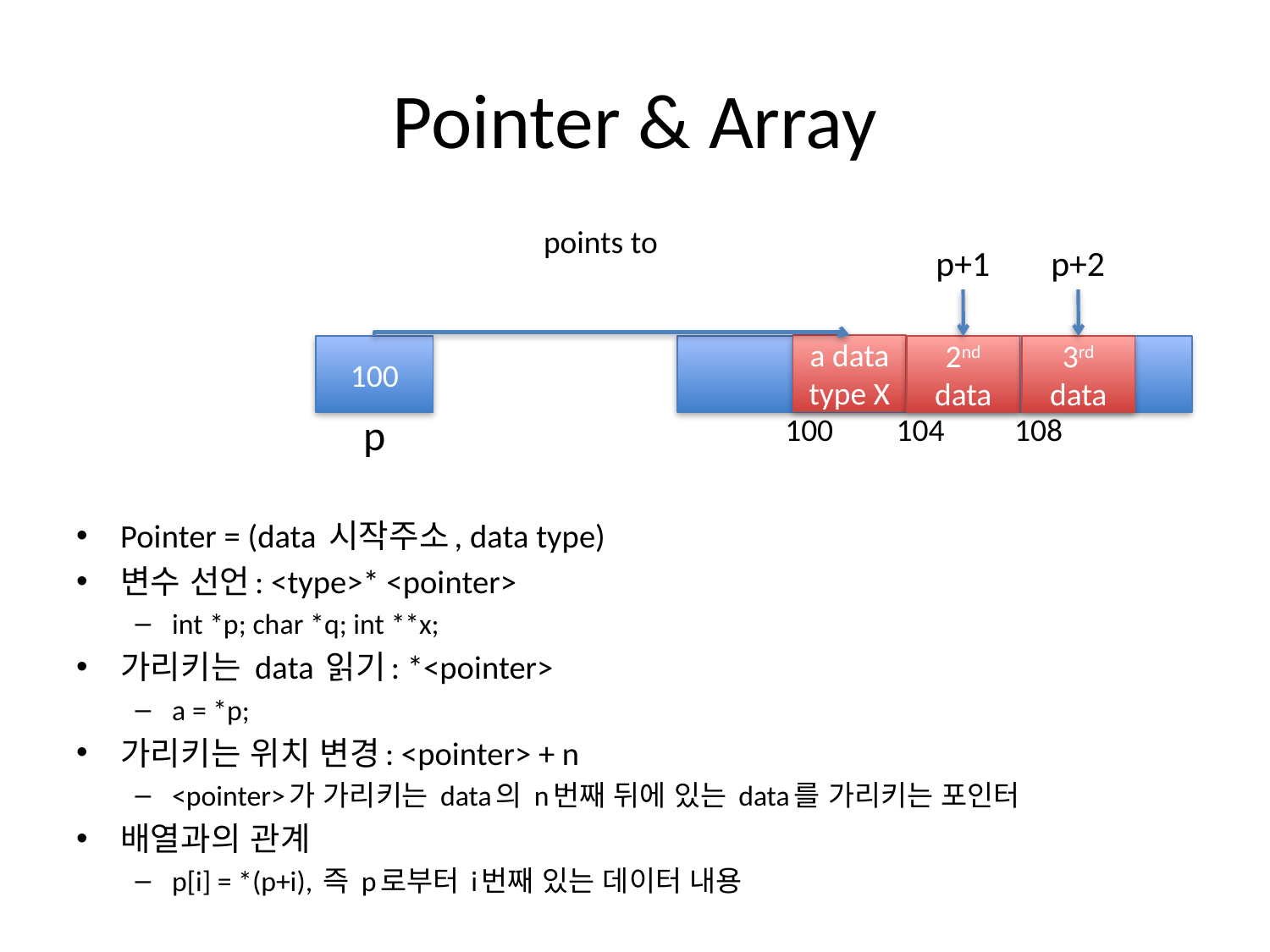

# Pointer & Array
points to
p+1
p+2
a data
type X
100

2nd data
3rd data
p
104
108
100
Pointer = (data 시작주소, data type)
변수 선언: <type>* <pointer>
int *p; char *q; int **x;
가리키는 data 읽기: *<pointer>
a = *p;
가리키는 위치 변경: <pointer> + n
<pointer>가 가리키는 data의 n번째 뒤에 있는 data를 가리키는 포인터
배열과의 관계
p[i] = *(p+i), 즉 p로부터 i번째 있는 데이터 내용